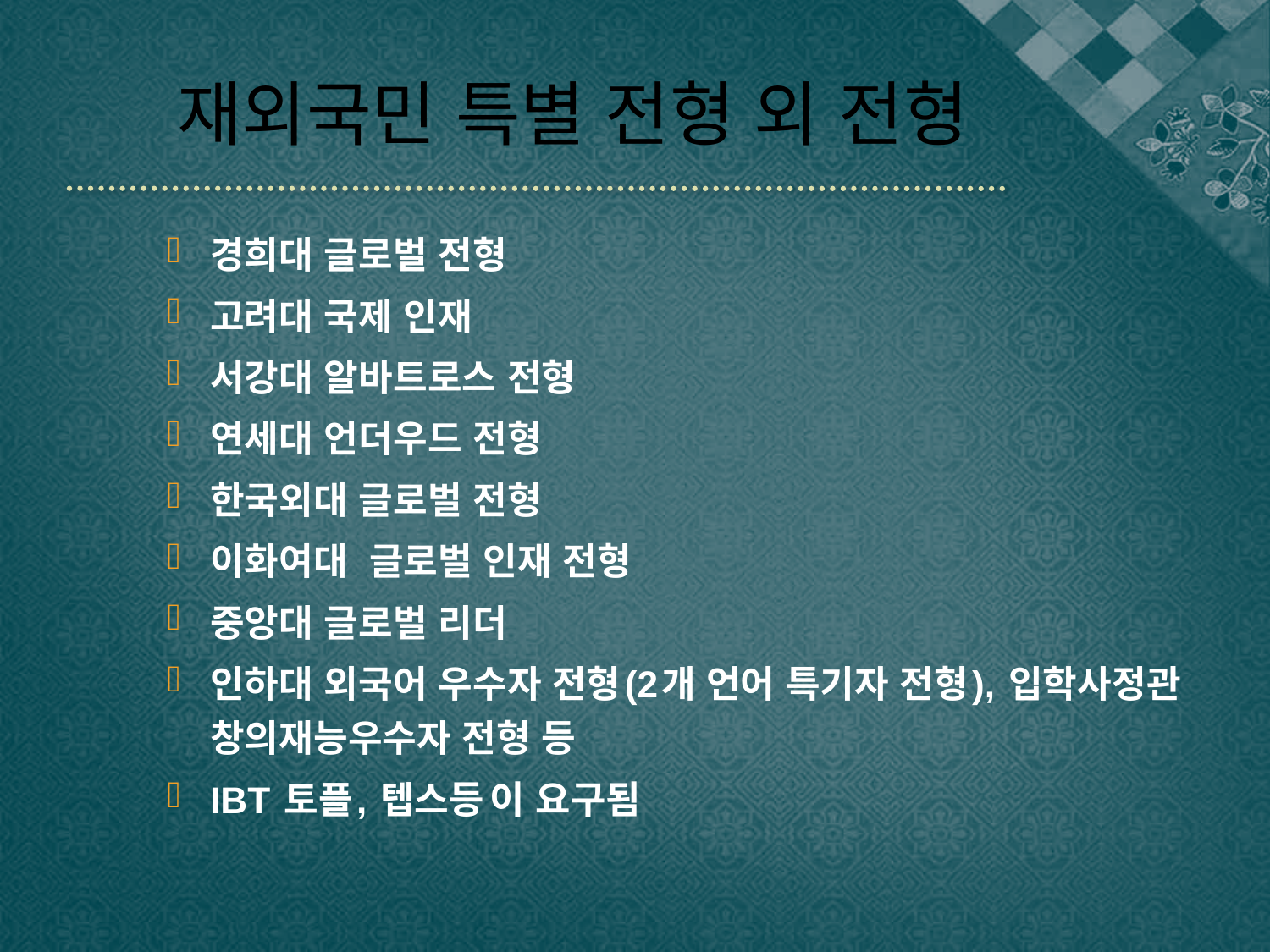

# 재외국민 특별 전형 외 전형

경희대 글로벌 전형
고려대 국제 인재
서강대 알바트로스 전형
연세대 언더우드 전형
한국외대 글로벌 전형
이화여대  글로벌 인재 전형
중앙대 글로벌 리더
인하대 외국어 우수자 전형(2개 언어 특기자 전형), 입학사정관 창의재능우수자 전형 등
IBT 토플, 텝스등 이 요구됨